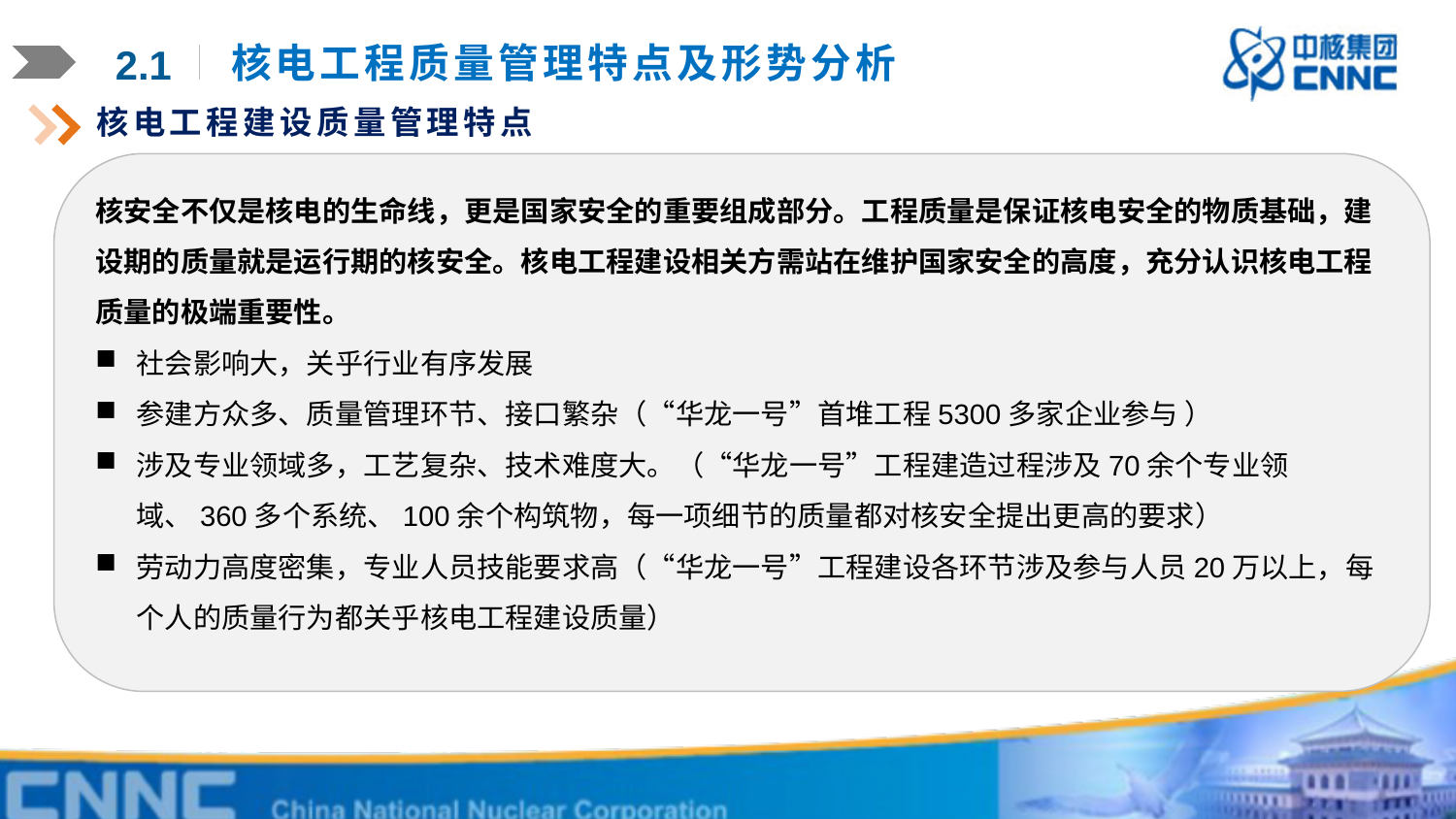

2.1
核电工程质量管理特点及形势分析

核电工程建设质量管理特点

核安全不仅是核电的生命线，更是国家安全的重要组成部分。工程质量是保证核电安全的物质基础，建设期的质量就是运行期的核安全。核电工程建设相关方需站在维护国家安全的高度，充分认识核电工程质量的极端重要性。
社会影响大，关乎行业有序发展
参建方众多、质量管理环节、接口繁杂（“华龙一号”首堆工程5300多家企业参与 ）
涉及专业领域多，工艺复杂、技术难度大。（“华龙一号”工程建造过程涉及70余个专业领域、360多个系统、100余个构筑物，每一项细节的质量都对核安全提出更高的要求）
劳动力高度密集，专业人员技能要求高（“华龙一号”工程建设各环节涉及参与人员20万以上，每个人的质量行为都关乎核电工程建设质量）